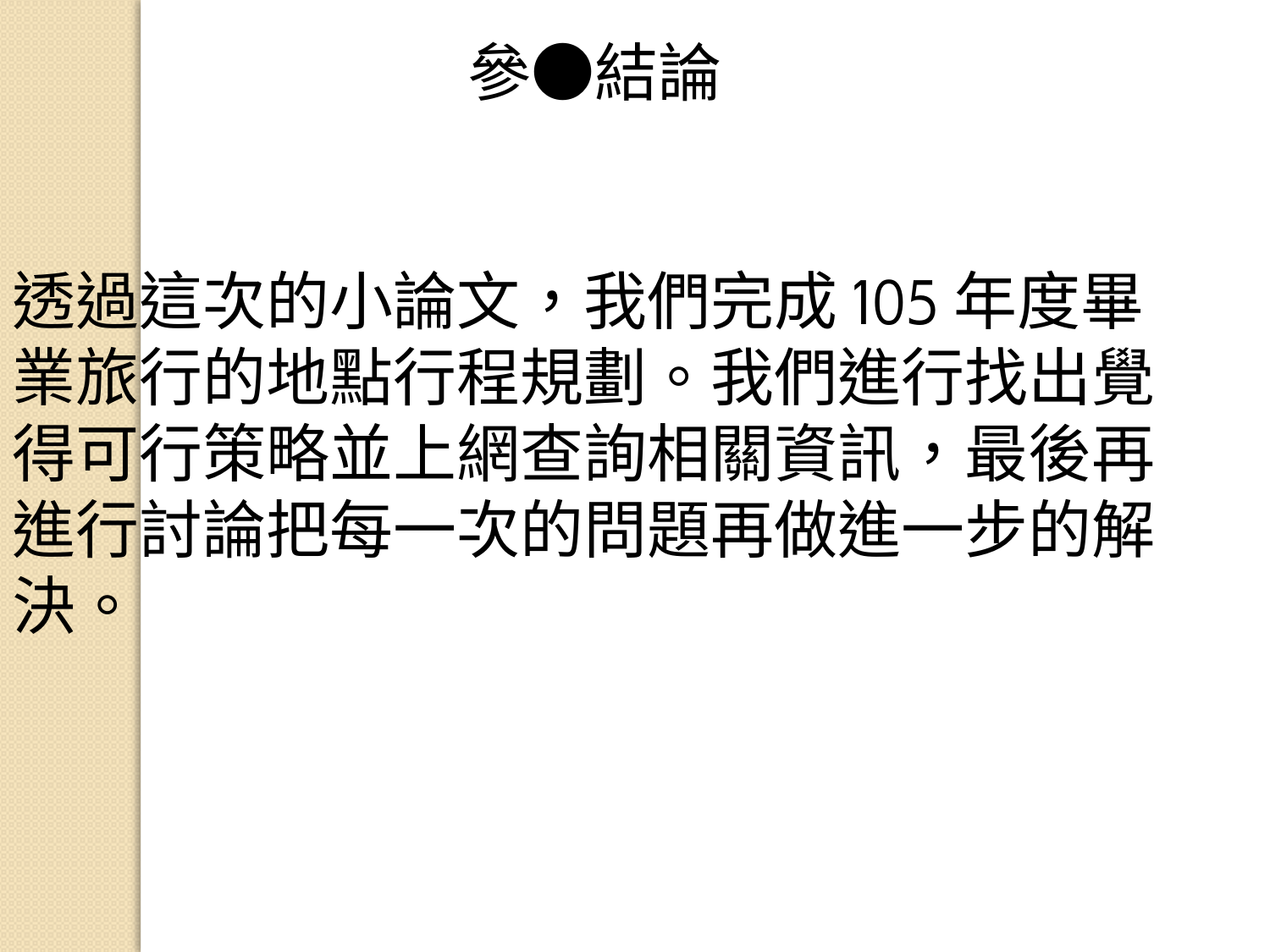

參●結論

透過這次的小論文，我們完成105年度畢業旅行的地點行程規劃。我們進行找出覺得可行策略並上網查詢相關資訊，最後再進行討論把每一次的問題再做進一步的解決。